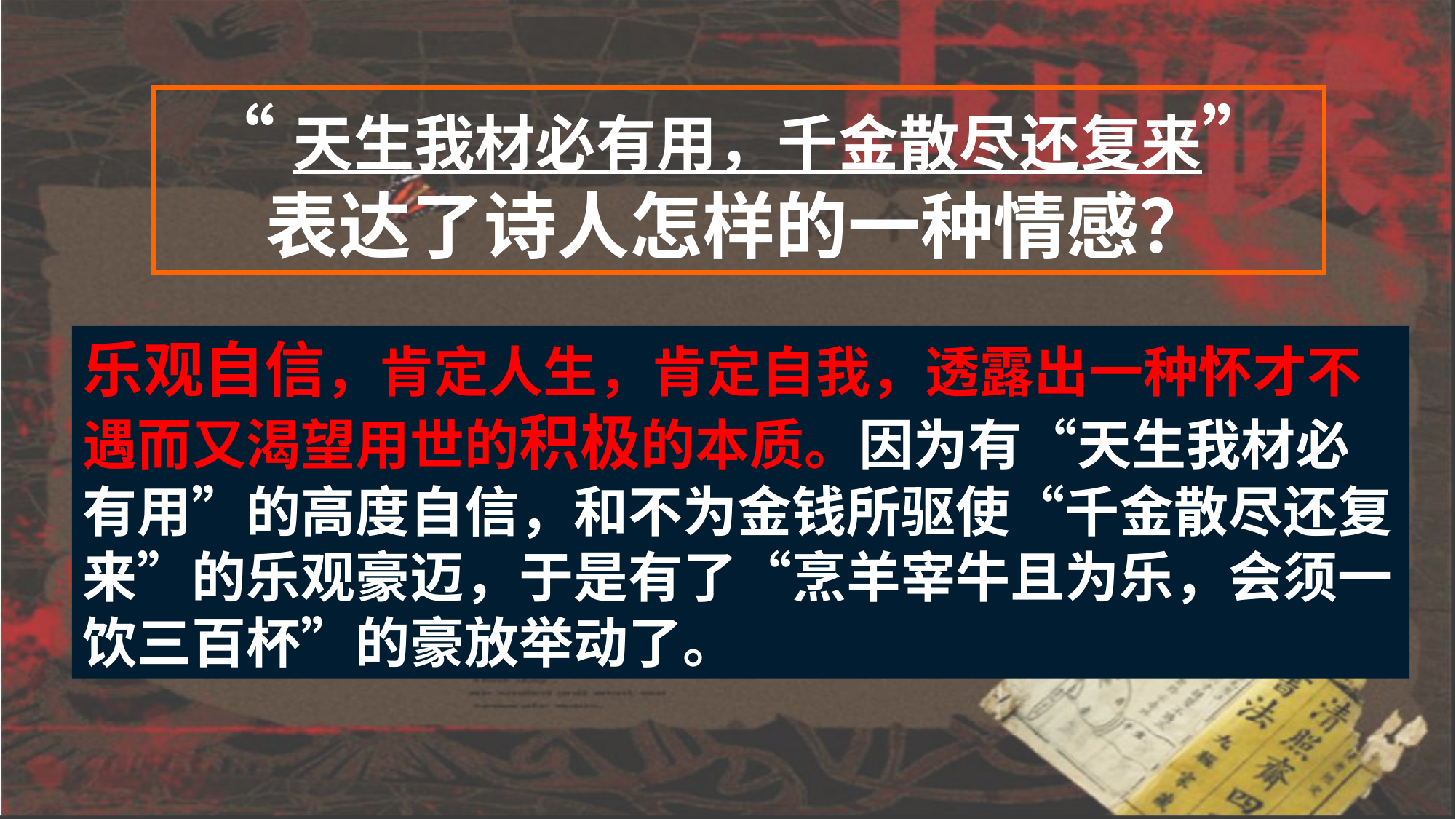

“天生我材必有用，千金散尽还复来”
表达了诗人怎样的一种情感？
乐观自信，肯定人生，肯定自我，透露出一种怀才不遇而又渴望用世的积极的本质。因为有“天生我材必有用”的高度自信，和不为金钱所驱使“千金散尽还复来”的乐观豪迈，于是有了“烹羊宰牛且为乐，会须一饮三百杯”的豪放举动了。